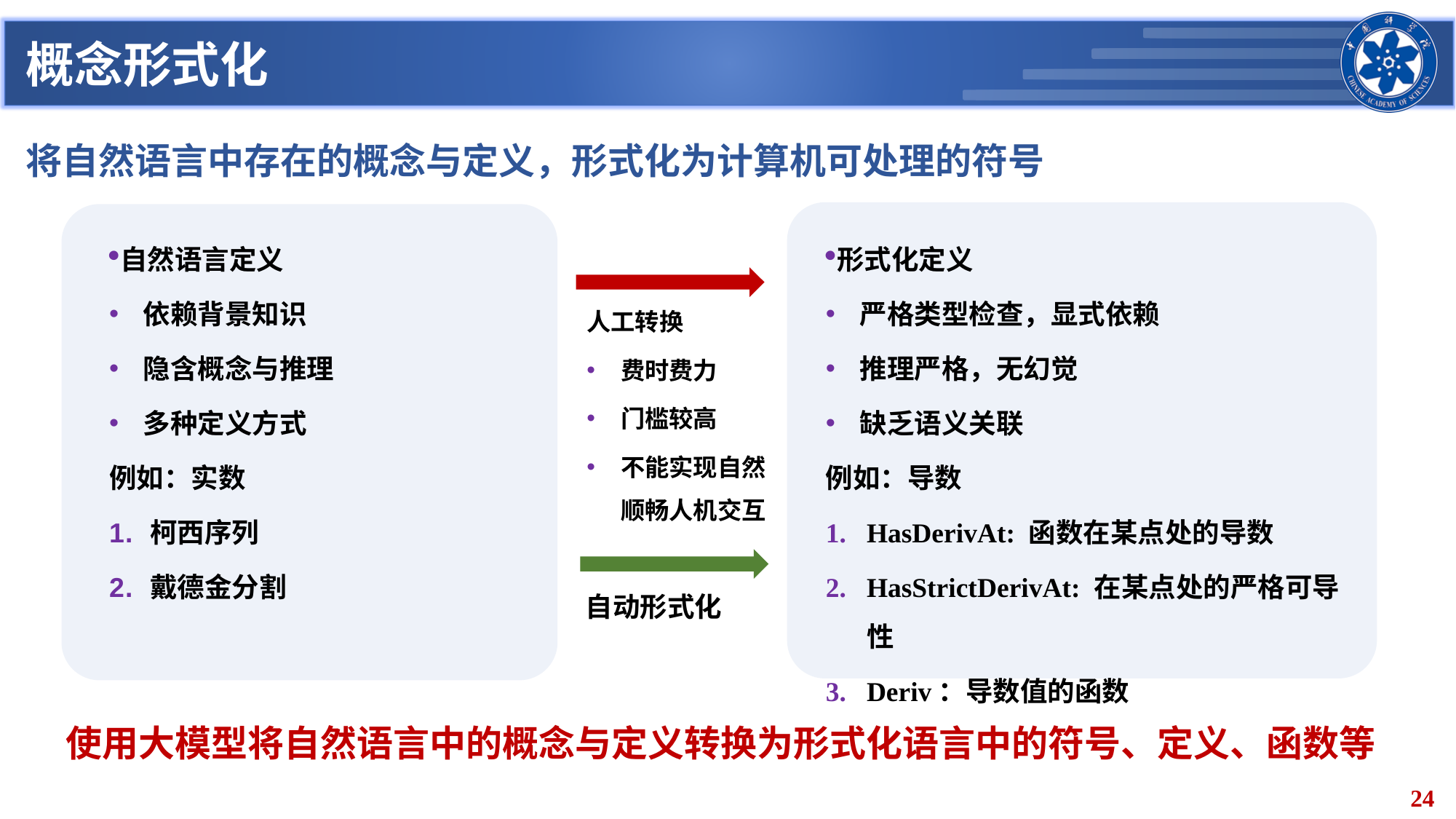

# 概念形式化
将自然语言中存在的概念与定义，形式化为计算机可处理的符号

形式化定义
严格类型检查，显式依赖
推理严格，无幻觉
缺乏语义关联
例如：导数
HasDerivAt: 函数在某点处的导数
HasStrictDerivAt: 在某点处的严格可导性
Deriv：导数值的函数

自然语言定义
依赖背景知识
隐含概念与推理
多种定义方式
例如：实数
柯西序列
戴德金分割

人工转换
费时费力
门槛较高
不能实现自然顺畅人机交互

自动形式化
使用大模型将自然语言中的概念与定义转换为形式化语言中的符号、定义、函数等
24